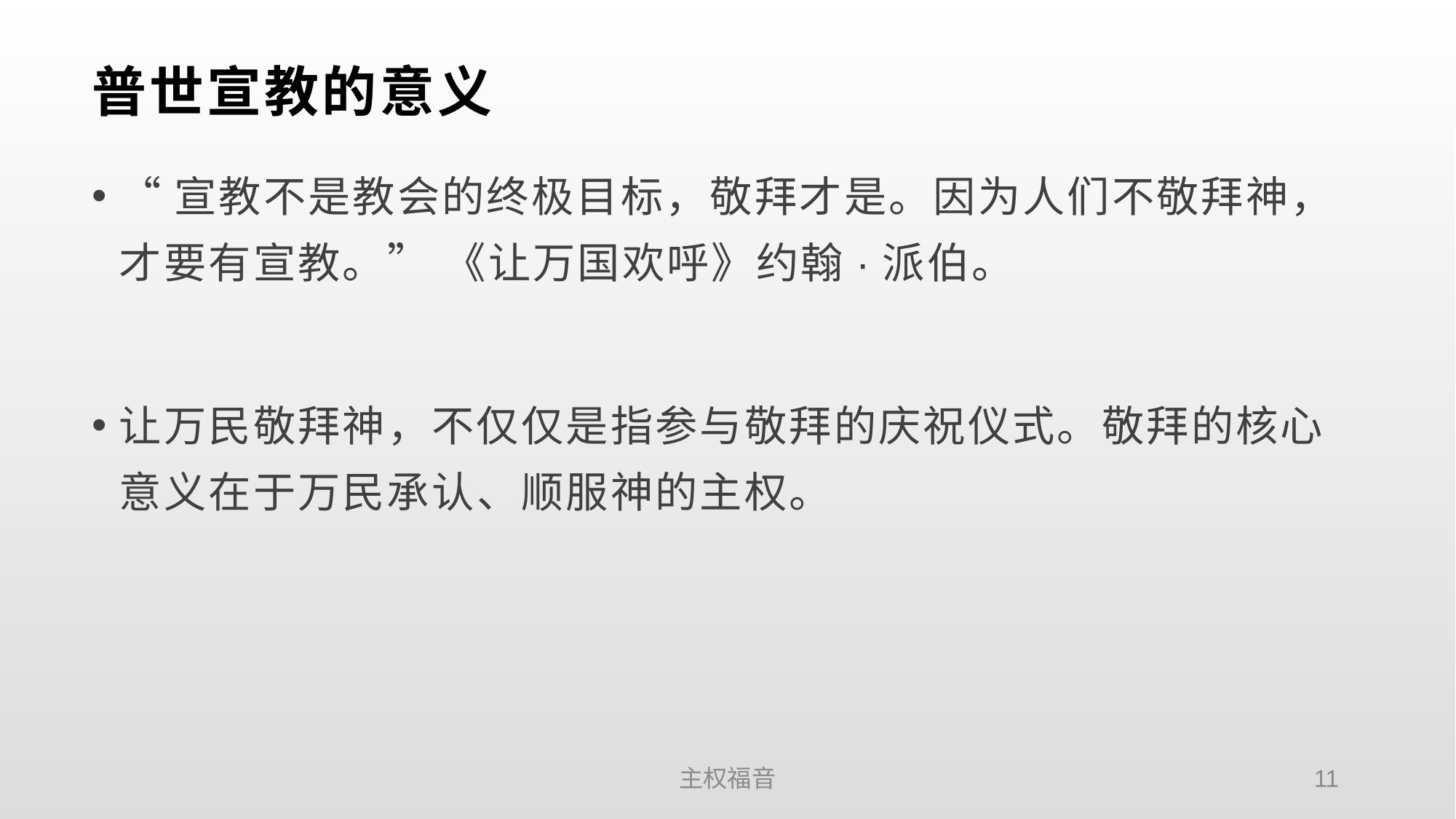

# 普世宣教的意义
“宣教不是教会的终极目标，敬拜才是。因为人们不敬拜神，才要有宣教。” 《让万国欢呼》约翰·派伯。

让万民敬拜神，不仅仅是指参与敬拜的庆祝仪式。敬拜的核心意义在于万民承认、顺服神的主权。
主权福音
11